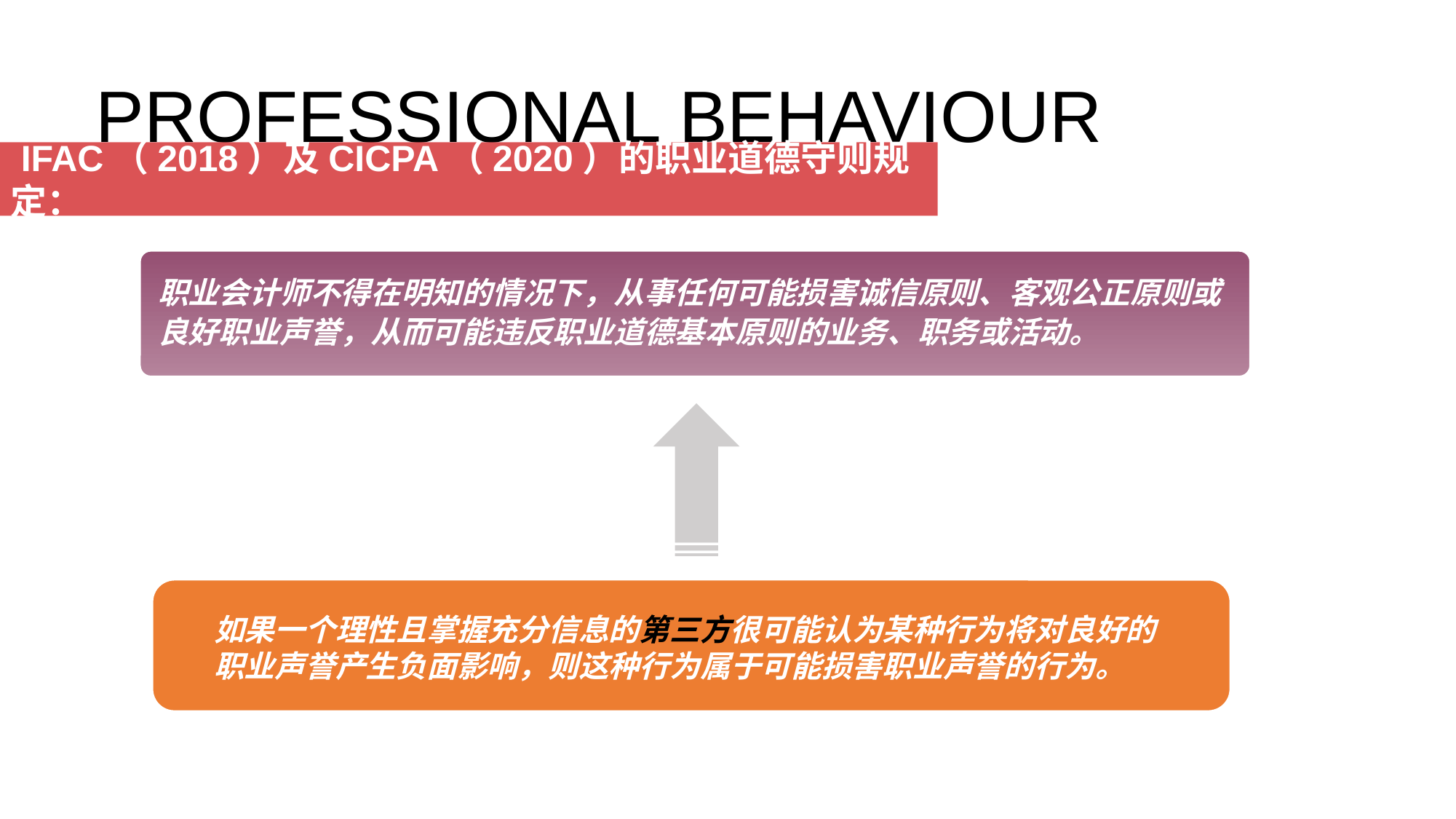

PROFESSIONAL BEHAVIOUR
 IFAC（2018）及CICPA（2020）的职业道德守则规定：

职业会计师不得在明知的情况下，从事任何可能损害诚信原则、客观公正原则或良好职业声誉，从而可能违反职业道德基本原则的业务、职务或活动。

如果一个理性且掌握充分信息的第三方很可能认为某种行为将对良好的职业声誉产生负面影响，则这种行为属于可能损害职业声誉的行为。